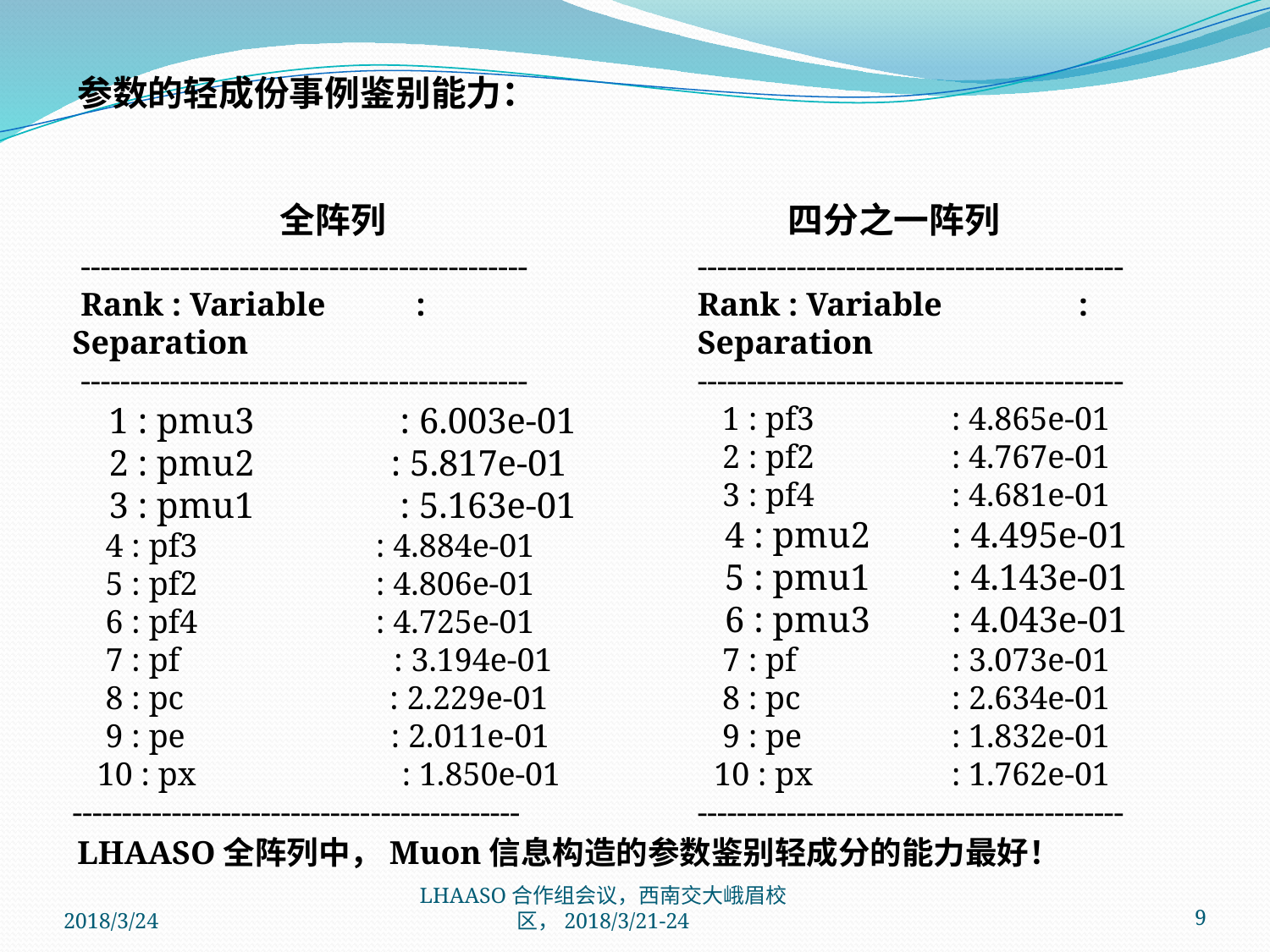

参数的轻成份事例鉴别能力：

全阵列				四分之一阵列

LHAASO全阵列中，Muon信息构造的参数鉴别轻成分的能力最好！
 ---------------------------------------------
 Rank : Variable           : Separation
 ---------------------------------------------
    1 : pmu3                : 6.003e-01
    2 : pmu2               : 5.817e-01
    3 : pmu1                : 5.163e-01
    4 : pf3        	      : 4.884e-01
    5 : pf2              	      : 4.806e-01
    6 : pf4          	      : 4.725e-01
    7 : pf                          : 3.194e-01
    8 : pc                         : 2.229e-01
    9 : pe                         : 2.011e-01
   10 : px                         : 1.850e-01
---------------------------------------------
-------------------------------------------
Rank : Variable  	: Separation
-------------------------------------------
   1 : pf3       	: 4.865e-01
   2 : pf2       	: 4.767e-01
   3 : pf4       	: 4.681e-01
   4 : pmu2      	: 4.495e-01
   5 : pmu1      	: 4.143e-01
   6 : pmu3      	: 4.043e-01
   7 : pf        	: 3.073e-01
   8 : pc        	: 2.634e-01
   9 : pe        	: 1.832e-01
  10 : px        	: 1.762e-01
-------------------------------------------
2018/3/24
LHAASO合作组会议，西南交大峨眉校区，2018/3/21-24
9